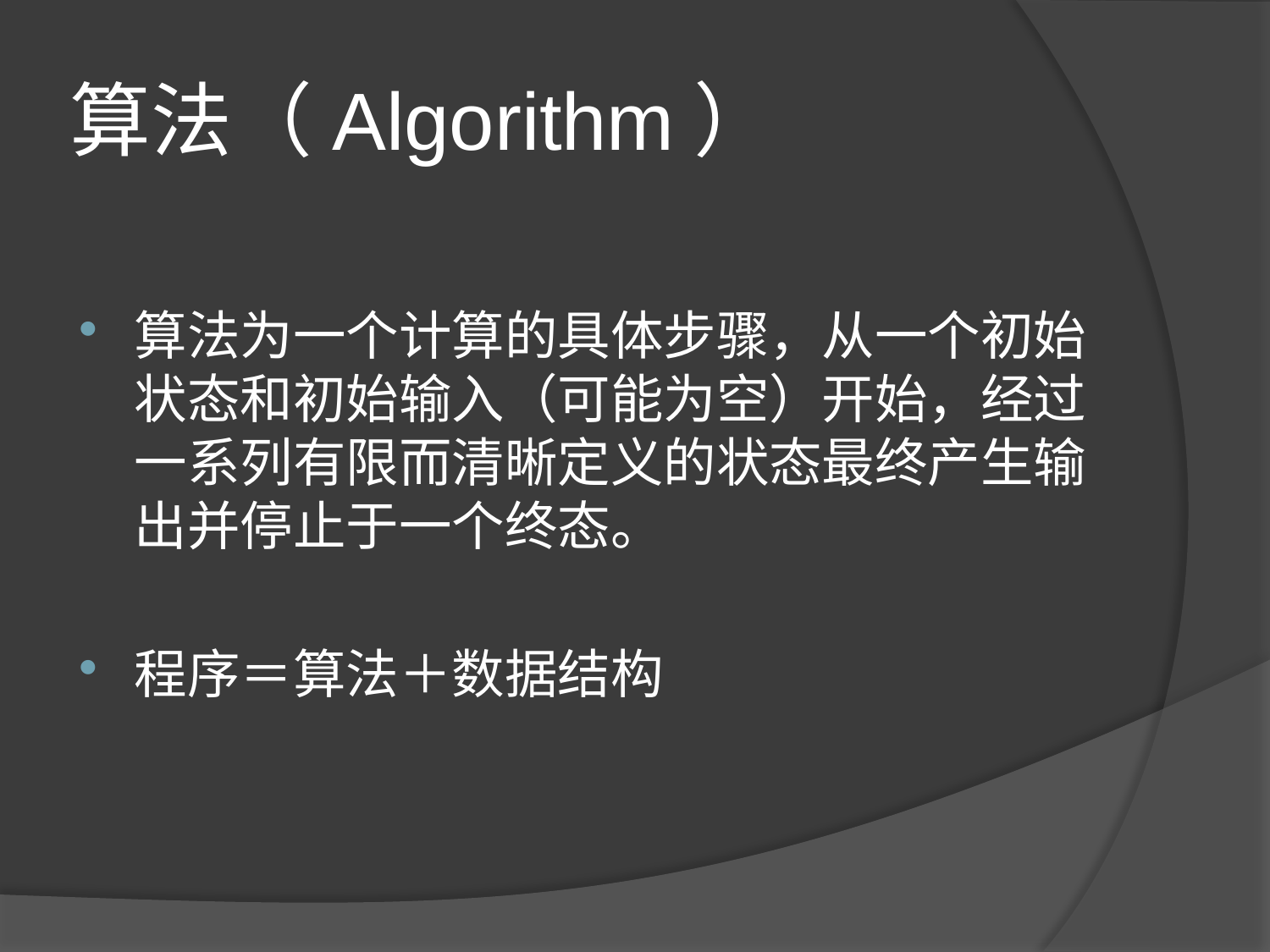

# 算法（Algorithm）

算法为一个计算的具体步骤，从一个初始状态和初始输入（可能为空）开始，经过一系列有限而清晰定义的状态最终产生输出并停止于一个终态。

程序＝算法＋数据结构